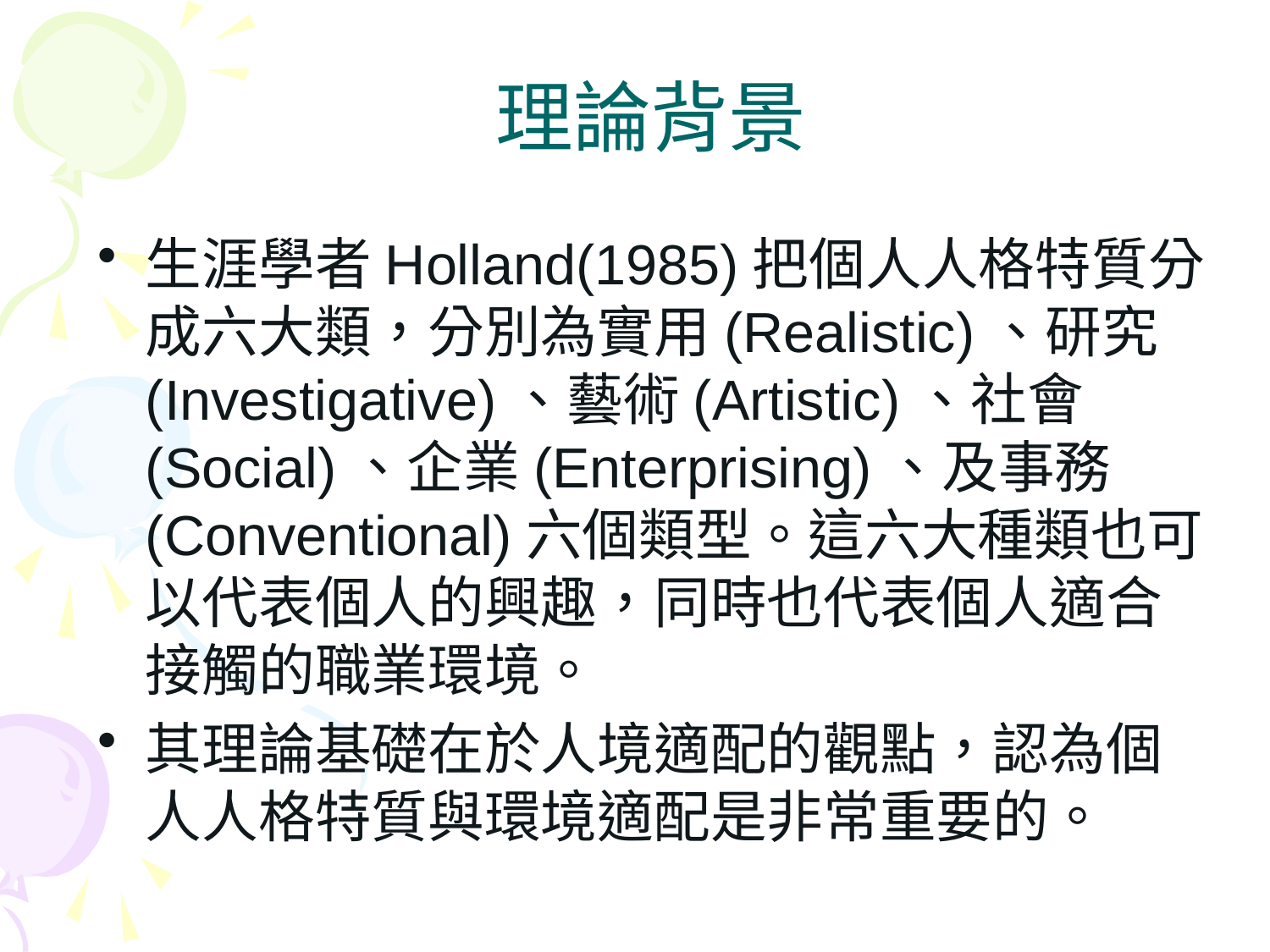

# 理論背景
生涯學者Holland(1985)把個人人格特質分成六大類，分別為實用(Realistic)、研究(Investigative)、藝術(Artistic)、社會(Social)、企業(Enterprising)、及事務(Conventional)六個類型。這六大種類也可以代表個人的興趣，同時也代表個人適合接觸的職業環境。
其理論基礎在於人境適配的觀點，認為個人人格特質與環境適配是非常重要的。